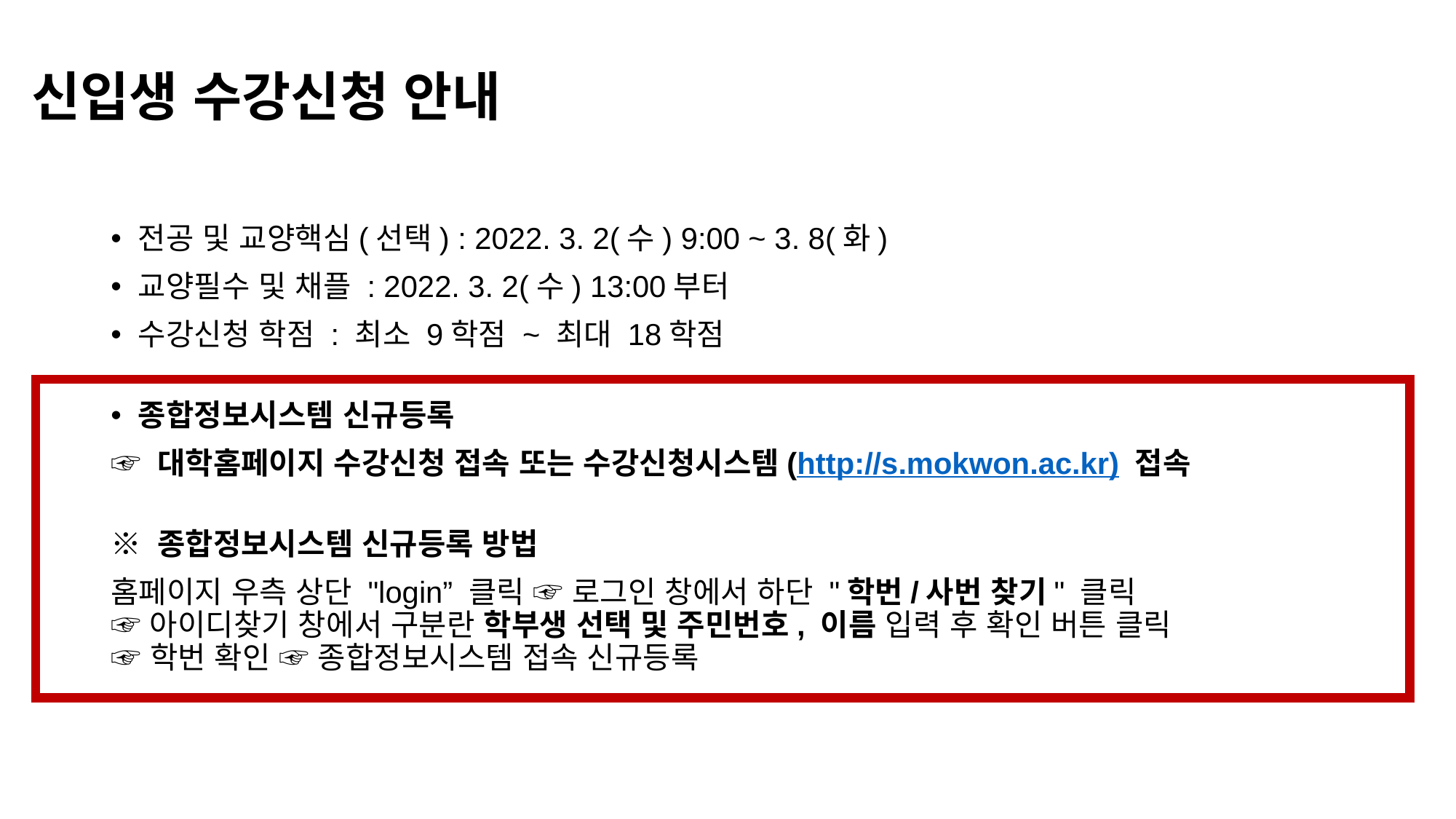

# 신입생 수강신청 안내
전공 및 교양핵심(선택) : 2022. 3. 2(수) 9:00 ~ 3. 8(화)
교양필수 및 채플 : 2022. 3. 2(수) 13:00부터
수강신청 학점 : 최소 9학점 ~ 최대 18학점
종합정보시스템 신규등록
☞ 대학홈페이지 수강신청 접속 또는 수강신청시스템(http://s.mokwon.ac.kr) 접속
※ 종합정보시스템 신규등록 방법
홈페이지 우측 상단 "login” 클릭 ☞ 로그인 창에서 하단 "학번/사번 찾기" 클릭
☞ 아이디찾기 창에서 구분란 학부생 선택 및 주민번호, 이름 입력 후 확인 버튼 클릭
☞ 학번 확인 ☞ 종합정보시스템 접속 신규등록